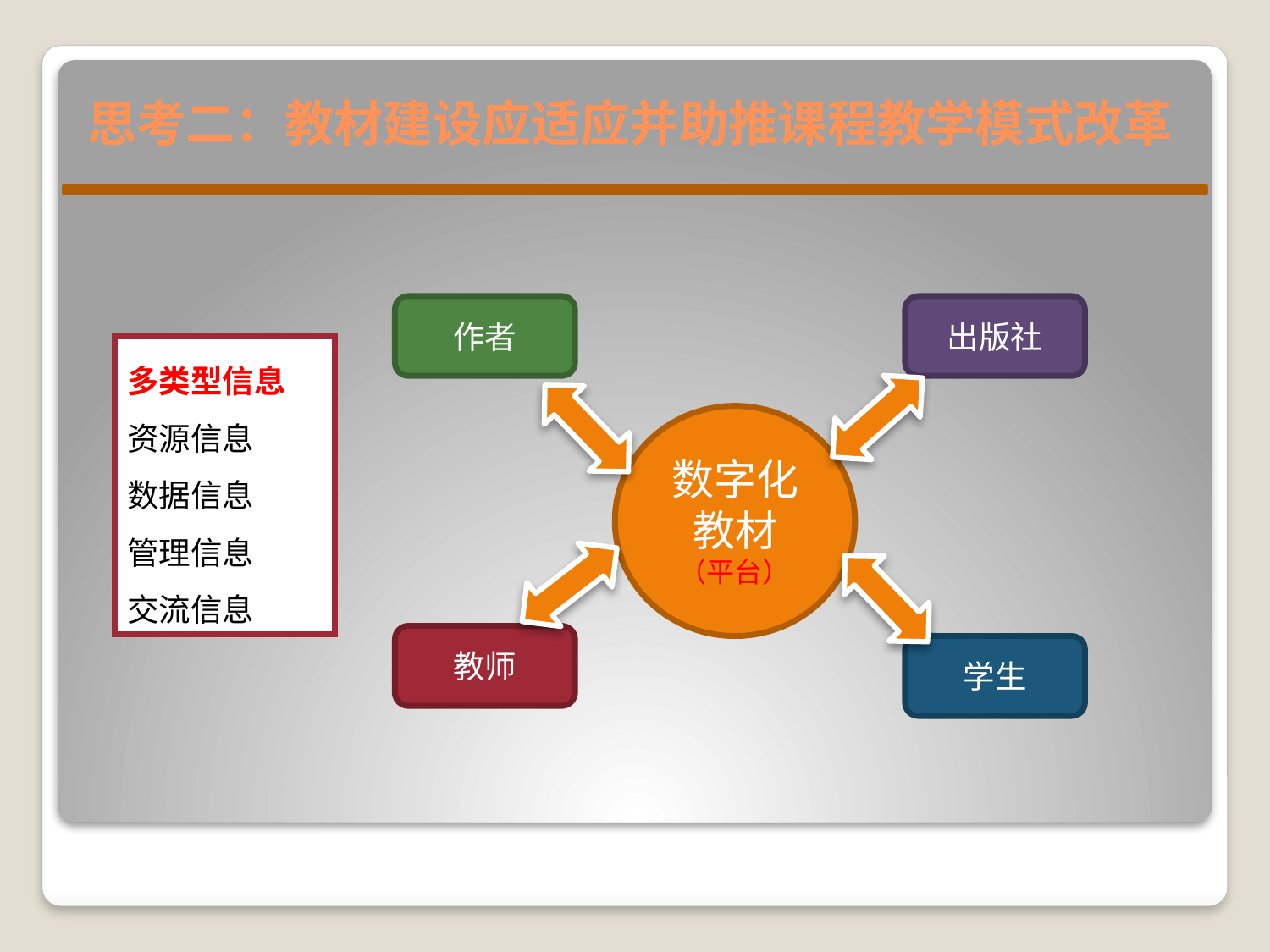

# 思考二：教材建设应适应并助推课程教学模式改革

作者
出版社
多类型信息
资源信息
数据信息
管理信息
交流信息

数字化
教材
（平台）

教师
学生